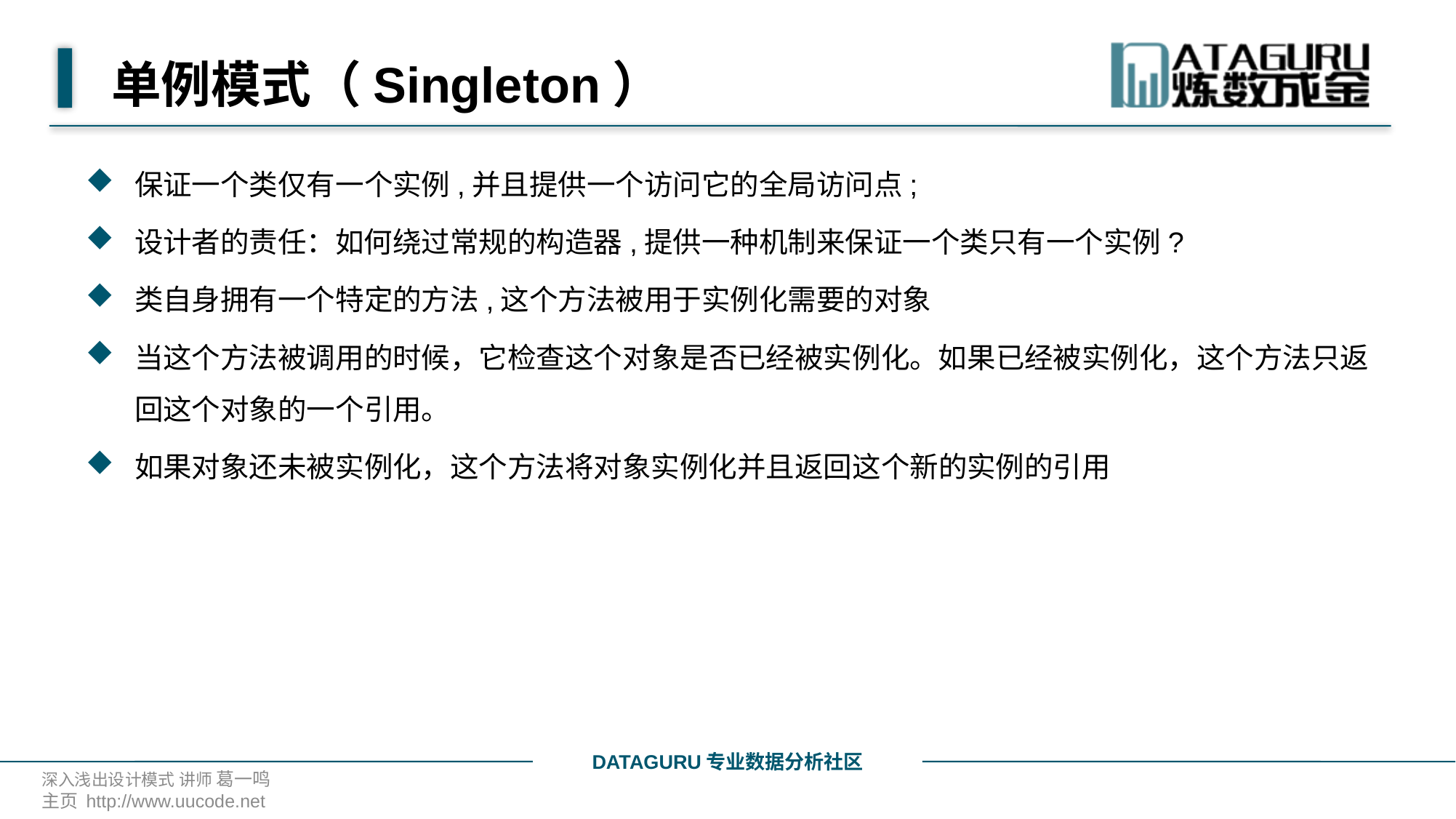

# 单例模式（Singleton）
保证一个类仅有一个实例,并且提供一个访问它的全局访问点;
设计者的责任：如何绕过常规的构造器,提供一种机制来保证一个类只有一个实例?
类自身拥有一个特定的方法,这个方法被用于实例化需要的对象
当这个方法被调用的时候，它检查这个对象是否已经被实例化。如果已经被实例化，这个方法只返回这个对象的一个引用。
如果对象还未被实例化，这个方法将对象实例化并且返回这个新的实例的引用